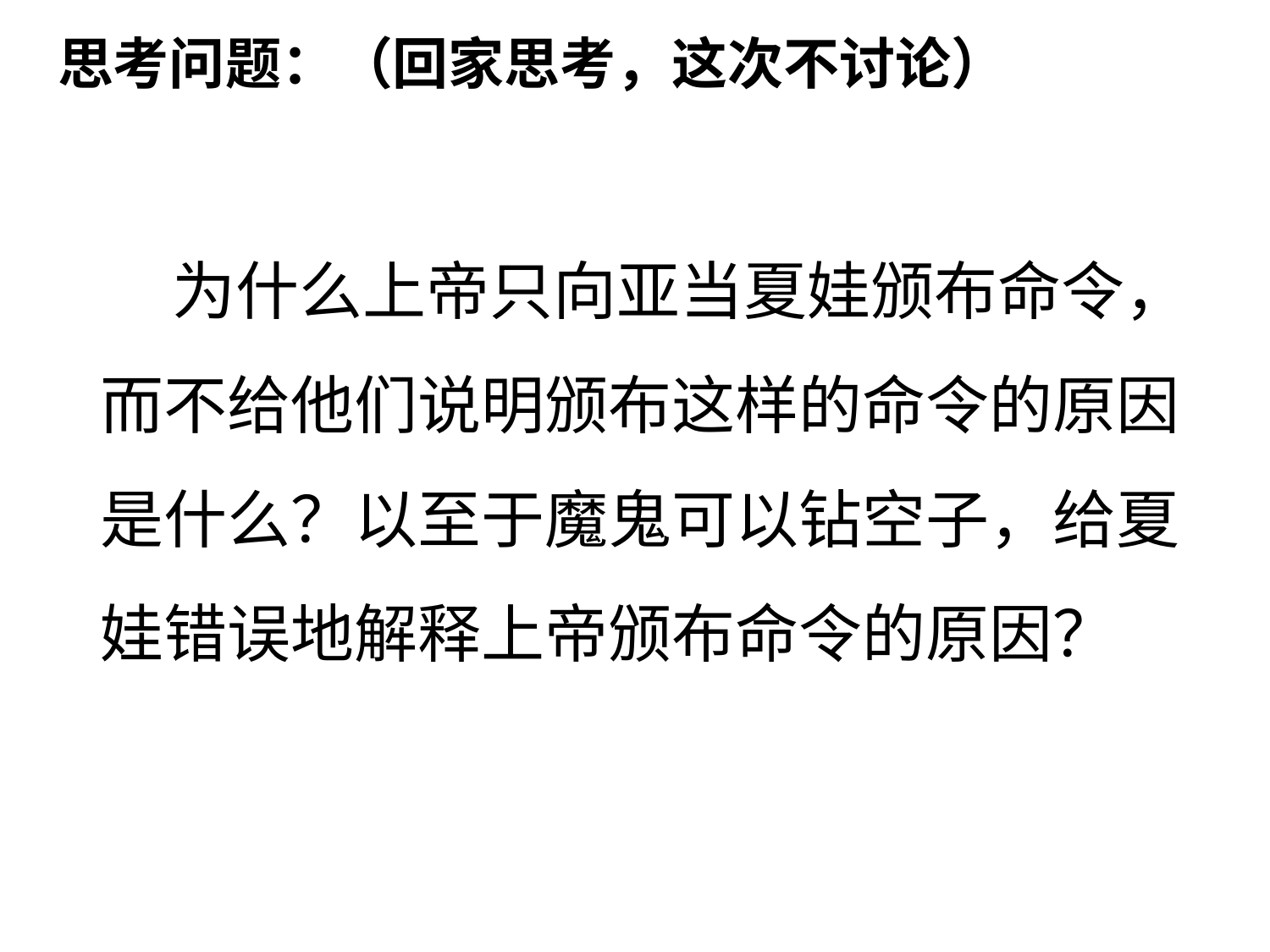

# 思考问题：（回家思考，这次不讨论）
    为什么上帝只向亚当夏娃颁布命令，而不给他们说明颁布这样的命令的原因是什么？以至于魔鬼可以钻空子，给夏娃错误地解释上帝颁布命令的原因？